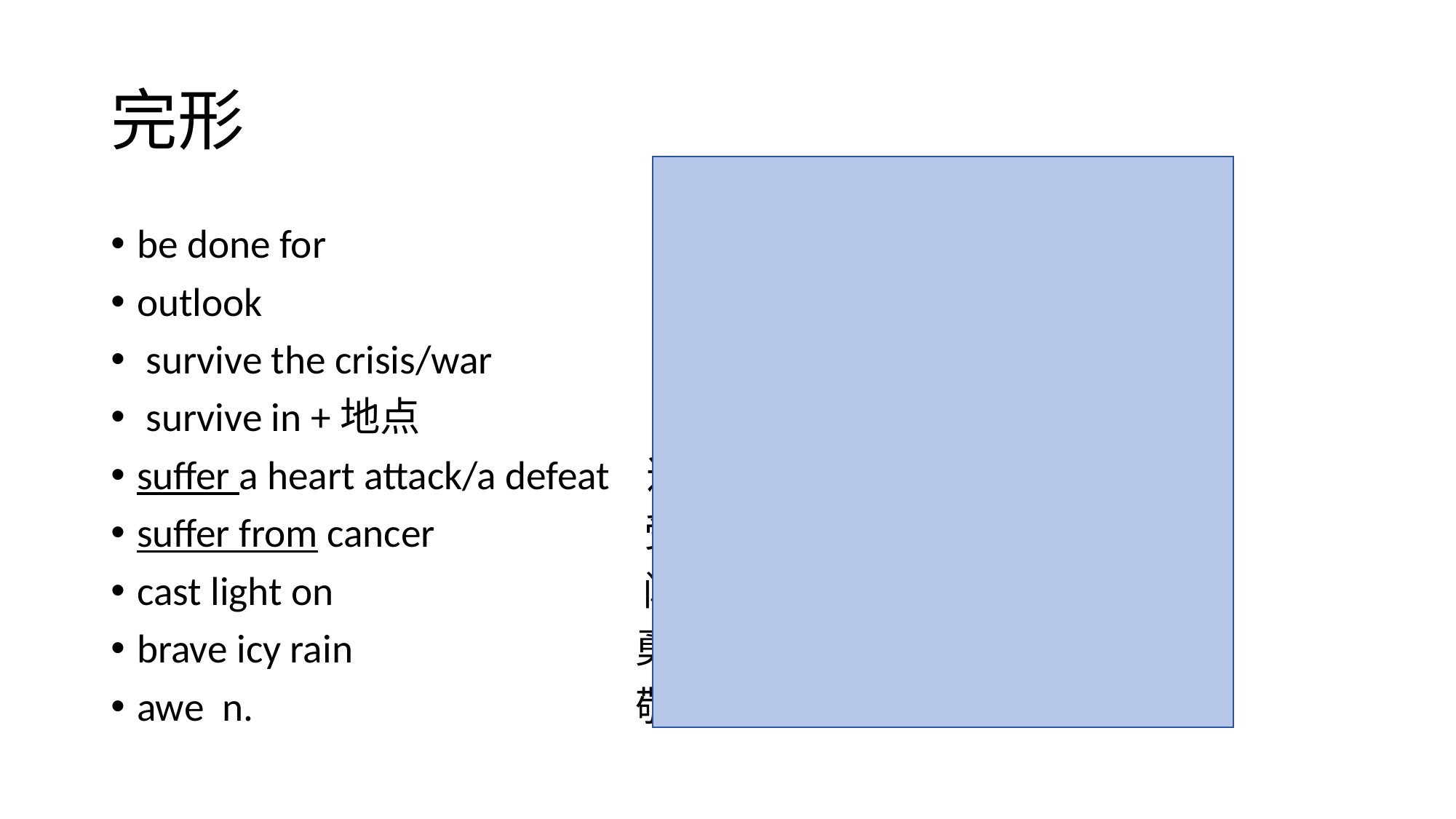

# 完形

be done for                                        完蛋了
outlook                                            前景
 survive the crisis/war                 熬过，活下来
 survive in +地点                          在...中生存下来（强调地点）
suffer a heart attack/a defeat   遭受,经受
suffer from cancer                      受苦
cast light on                                 阐明，解释
brave icy rain                              勇于置身 (恶劣或危险的环境)
awe  n.                                         敬畏